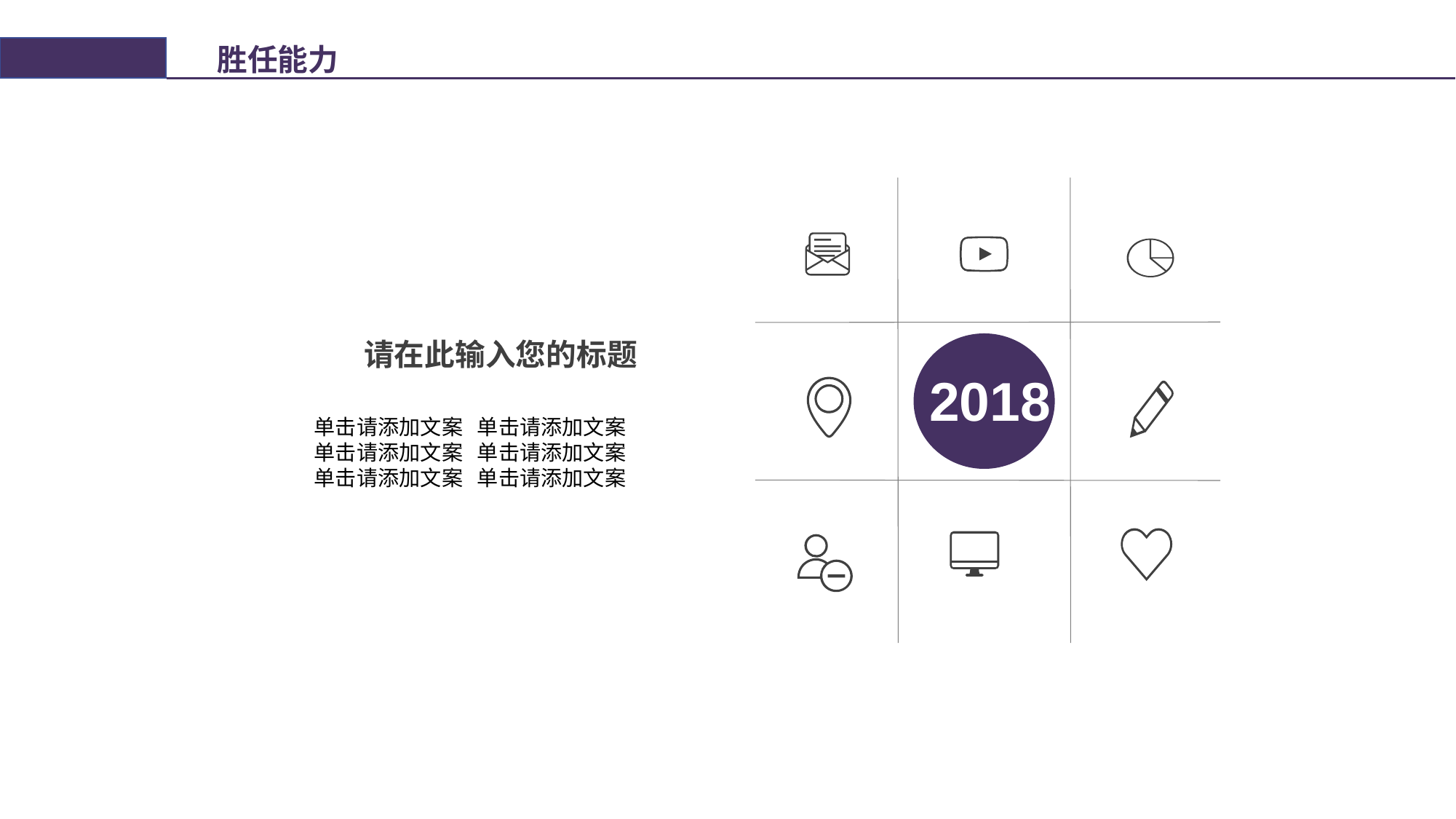

胜任能力

请在此输入您的标题

2018

单击请添加文案   单击请添加文案
单击请添加文案   单击请添加文案
单击请添加文案   单击请添加文案